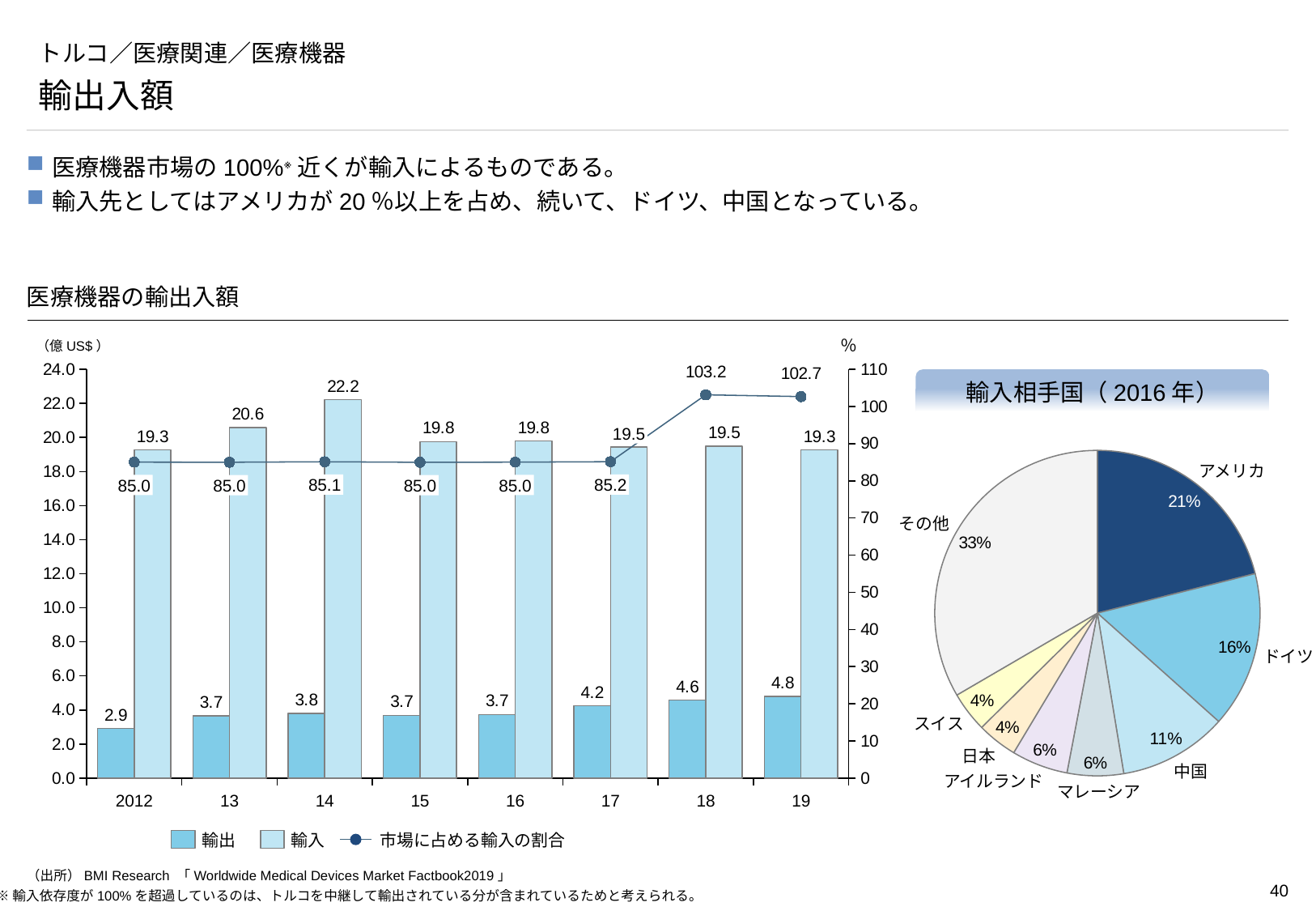

# トルコ／医療関連／医療機器
輸出入額
医療機器市場の100%※近くが輸入によるものである。
輸入先としてはアメリカが20％以上を占め、続いて、ドイツ、中国となっている。
医療機器の輸出入額
（億US$）
％

### Chart

| Category |  |  |  |
|---|---|---|---|
輸入相手国（2016年）
19.5

### Chart

| Category |  |
|---|---|
アメリカ
85.1
85.2
85.0
85.0
85.0
85.0
その他
ドイツ
スイス
日本
中国
アイルランド
マレーシア
2012
13
14
15
16
17
18
19
輸出
輸入
市場に占める輸入の割合

（出所）BMI Research 「Worldwide Medical Devices Market Factbook2019」
※輸入依存度が100%を超過しているのは、トルコを中継して輸出されている分が含まれているためと考えられる。